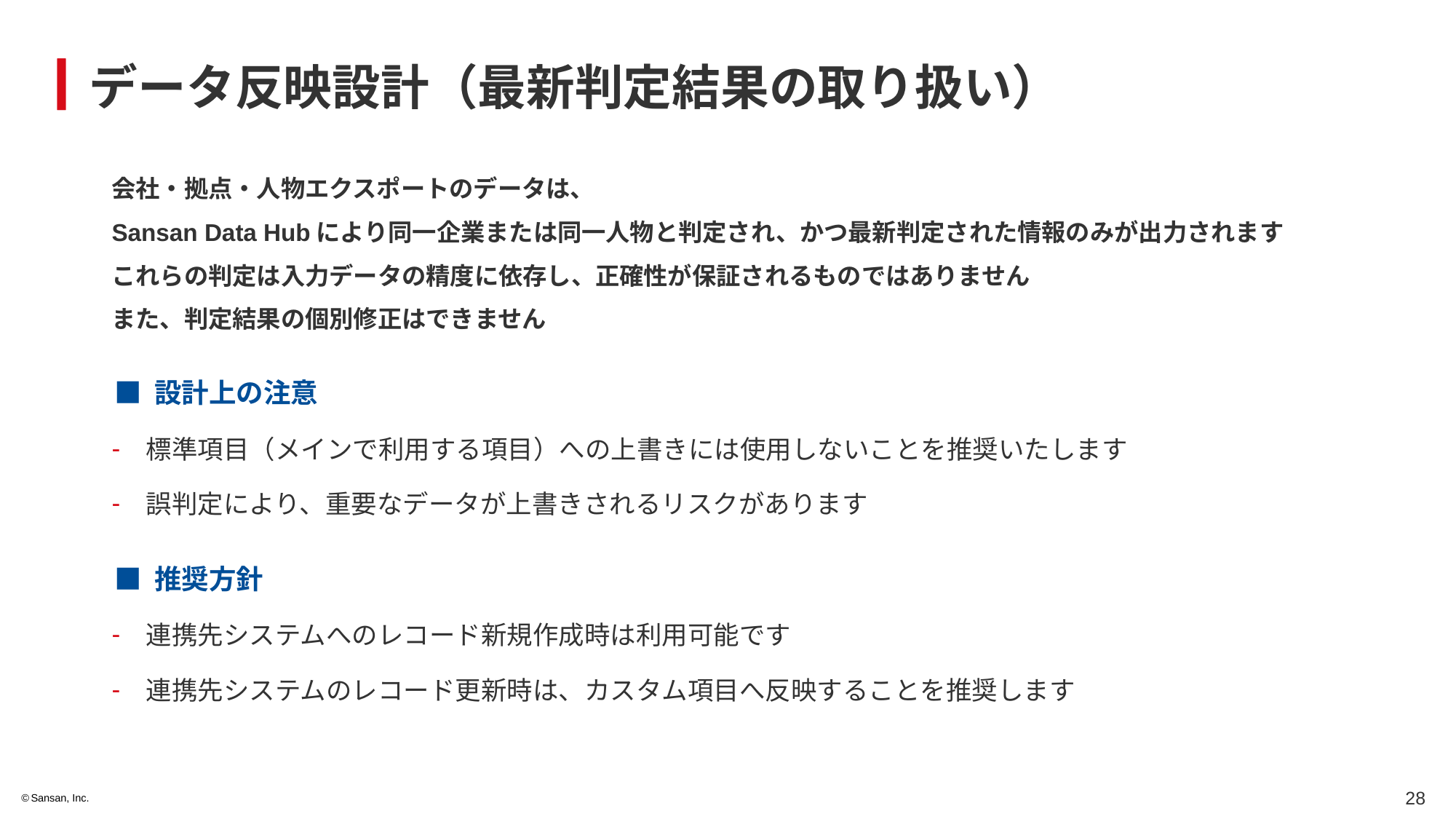

# データ反映設計（最新判定結果の取り扱い）
会社・拠点・人物エクスポートのデータは、
Sansan Data Hubにより同一企業または同一人物と判定され、かつ最新判定された情報のみが出力されます
これらの判定は入力データの精度に依存し、正確性が保証されるものではありません
また、判定結果の個別修正はできません
■ 設計上の注意
標準項目（メインで利用する項目）への上書きには使用しないことを推奨いたします
誤判定により、重要なデータが上書きされるリスクがあります
■ 推奨方針
連携先システムへのレコード新規作成時は利用可能です
連携先システムのレコード更新時は、カスタム項目へ反映することを推奨します